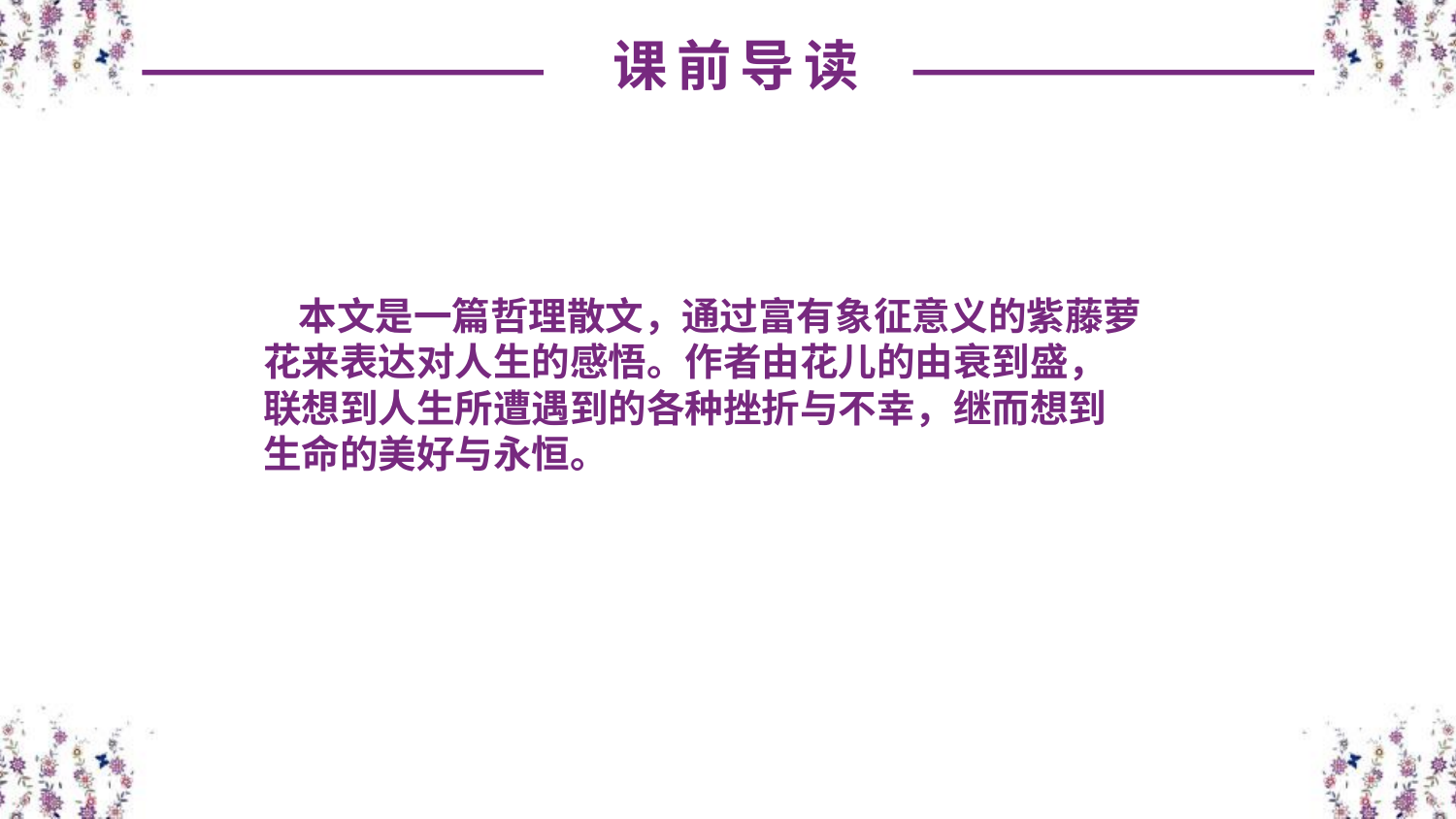

课前导读

   本文是一篇哲理散文，通过富有象征意义的紫藤萝花来表达对人生的感悟。作者由花儿的由衰到盛，联想到人生所遭遇到的各种挫折与不幸，继而想到生命的美好与永恒。